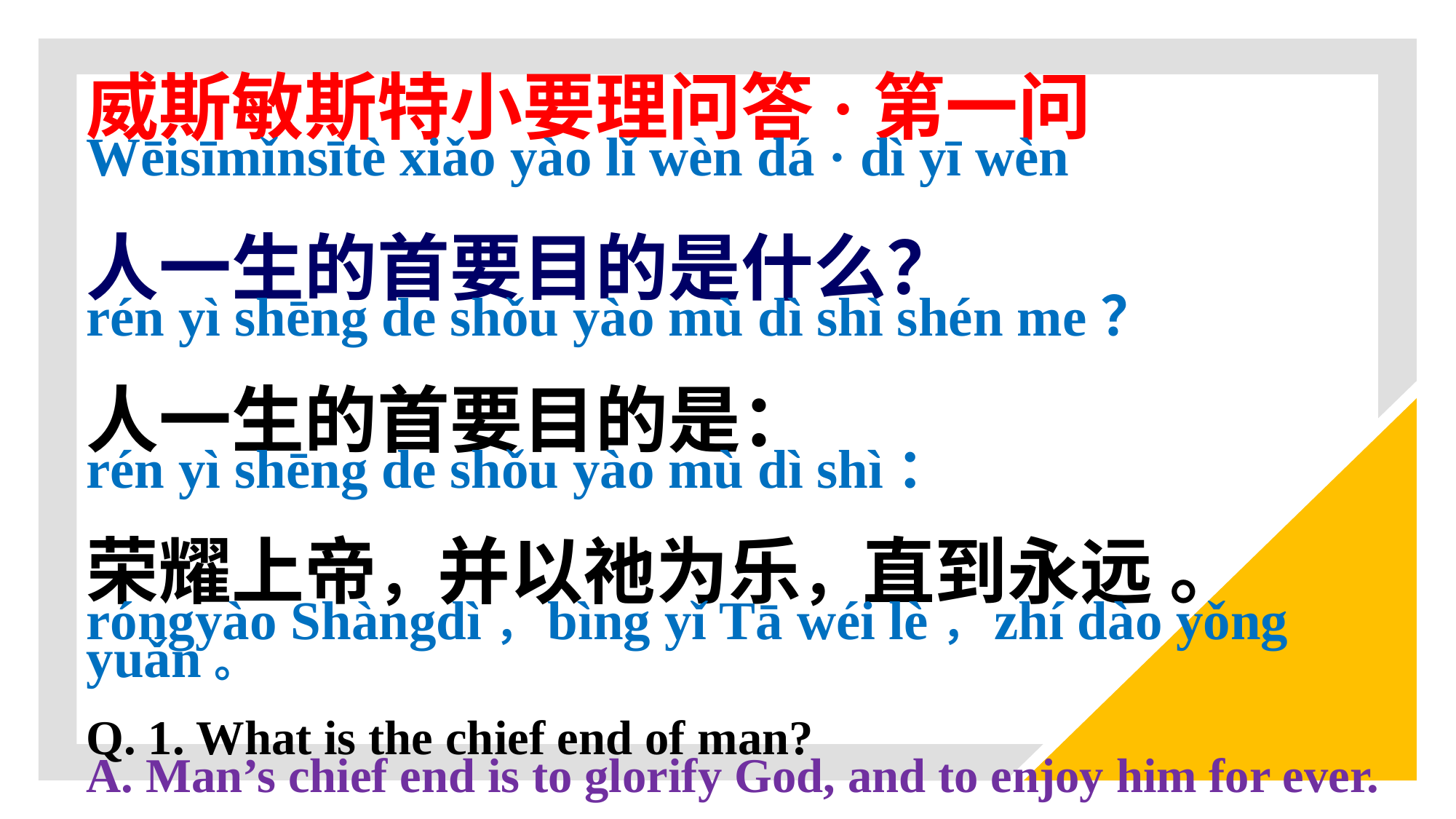

威斯敏斯特小要理问答·第一问
Wēisīmǐnsītè xiǎo yào lǐ wèn dá · dì yī wèn

人一生的首要目的是什么？
rén yì shēng de shǒu yào mù dì shì shén me？

人一生的首要目的是：
rén yì shēng de shǒu yào mù dì shì：

荣耀上帝，并以祂为乐，直到永远 。
róngyào Shàngdì，bìng yǐ Tā wéi lè，zhí dào yǒng yuǎn。

Q. 1. What is the chief end of man?
A. Man’s chief end is to glorify God, and to enjoy him for ever.